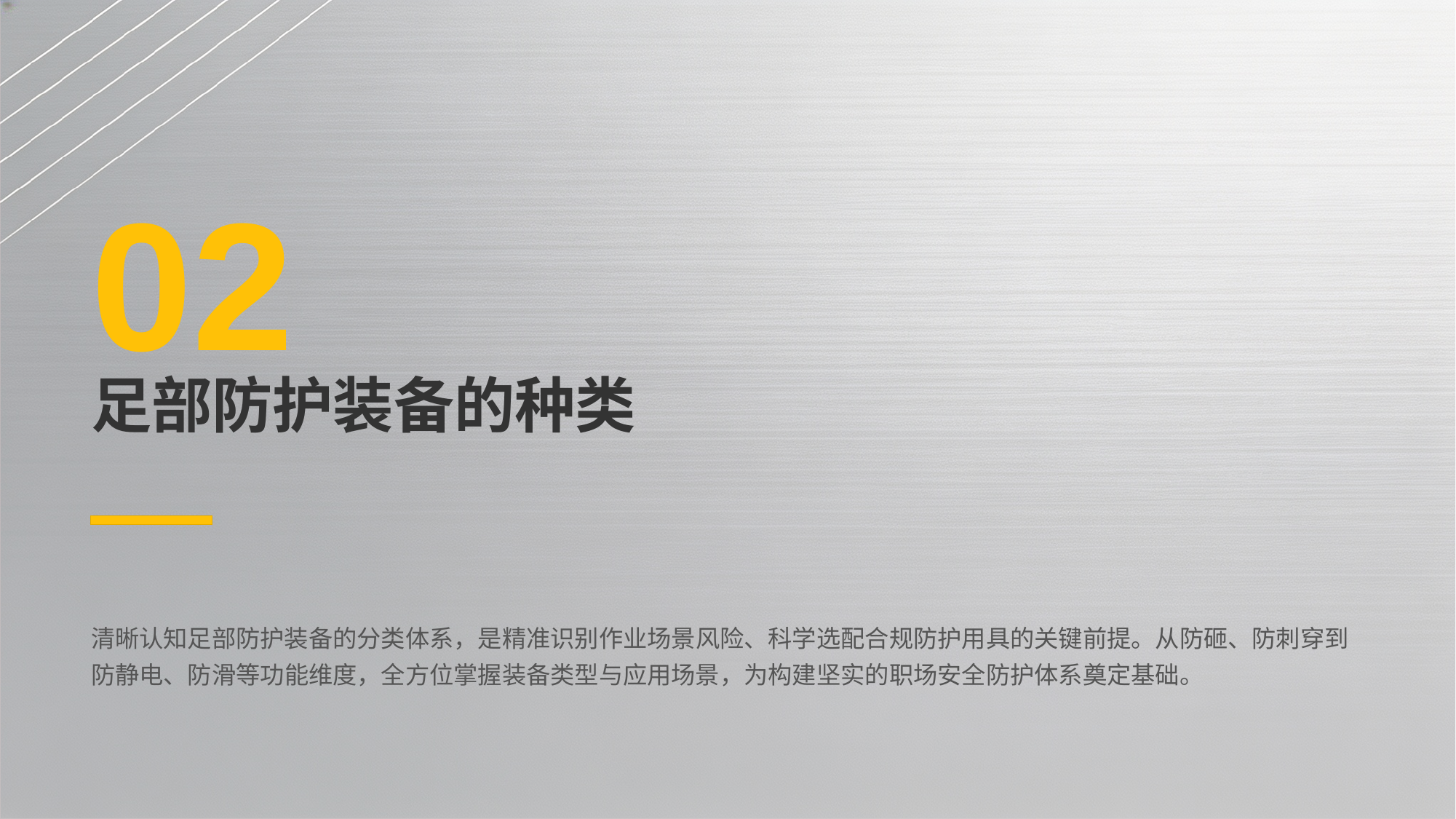

02
足部防护装备的种类

清晰认知足部防护装备的分类体系，是精准识别作业场景风险、科学选配合规防护用具的关键前提。从防砸、防刺穿到防静电、防滑等功能维度，全方位掌握装备类型与应用场景，为构建坚实的职场安全防护体系奠定基础。